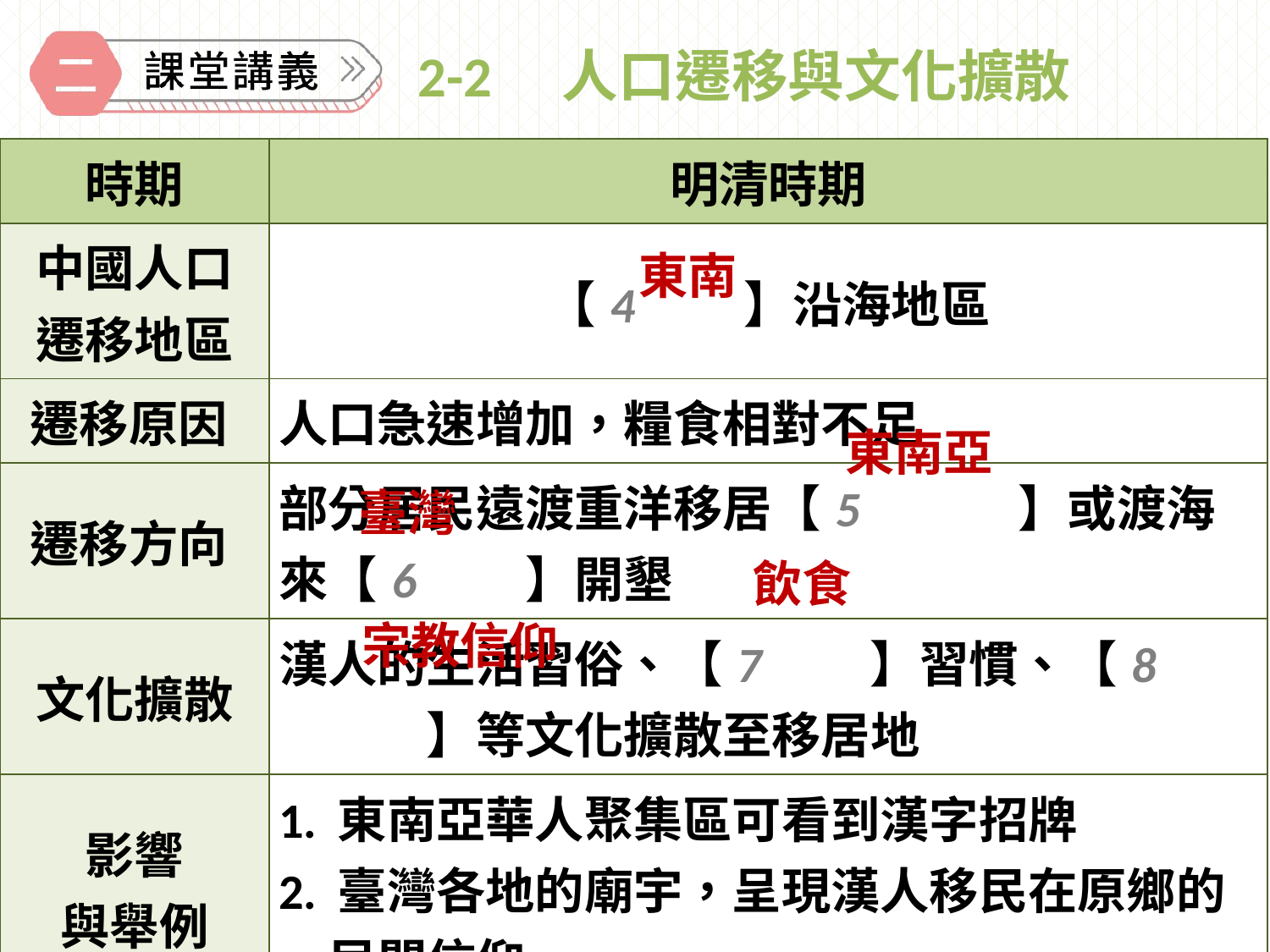

# 2-2　人口遷移與文化擴散
| 時期 | 明清時期 |
| --- | --- |
| 中國人口 遷移地區 | 【4　　】沿海地區 |
| 遷移原因 | 人口急速增加，糧食相對不足 |
| 遷移方向 | 部分居民遠渡重洋移居【5　　　】或渡海來【6　　】開墾 |
| 文化擴散 | 漢人的生活習俗、【7　　】習慣、【8　　　　】等文化擴散至移居地 |
| 影響 與舉例 | 1. 東南亞華人聚集區可看到漢字招牌 2. 臺灣各地的廟宇，呈現漢人移民在原鄉的民間信仰 |
東南
東南亞
臺灣
飲食
宗教信仰